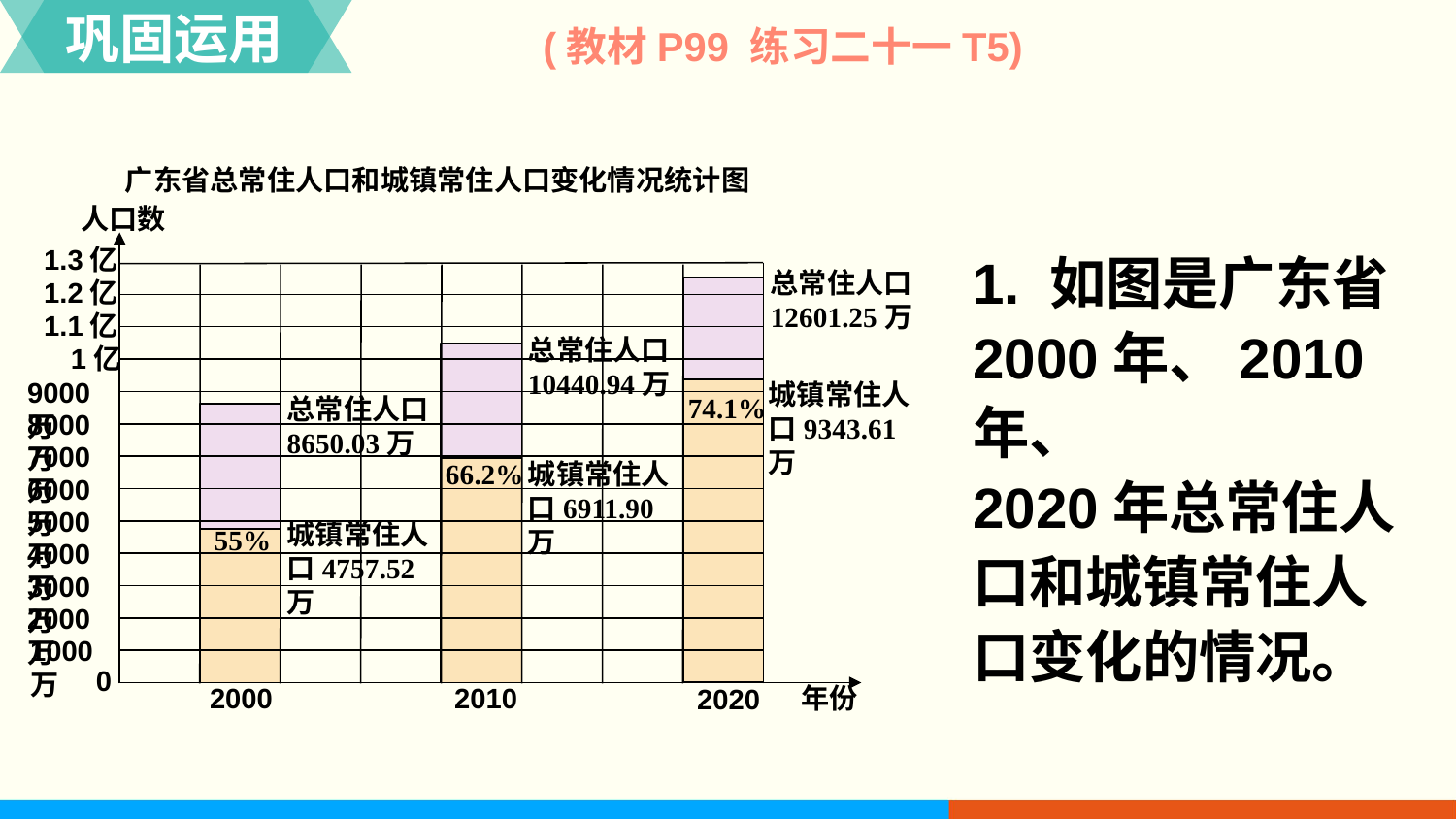

巩固运用

(教材P99 练习二十一T5)
广东省总常住人口和城镇常住人口变化情况统计图
人口数
1. 如图是广东省
2000年、2010年、
2020年总常住人
口和城镇常住人
口变化的情况。
1.3亿
总常住人口12601.25万
1.2亿

1.1亿
总常住人口10440.94万
1亿

9000万
城镇常住人口9343.61万

74.1%
总常住人口8650.03万
8000万

7000万
66.2%
城镇常住人口6911.90万

6000万
5000万
城镇常住人口4757.52万
55%

4000万
3000万
2000万
1000万
0
2000
2010
年份
2020